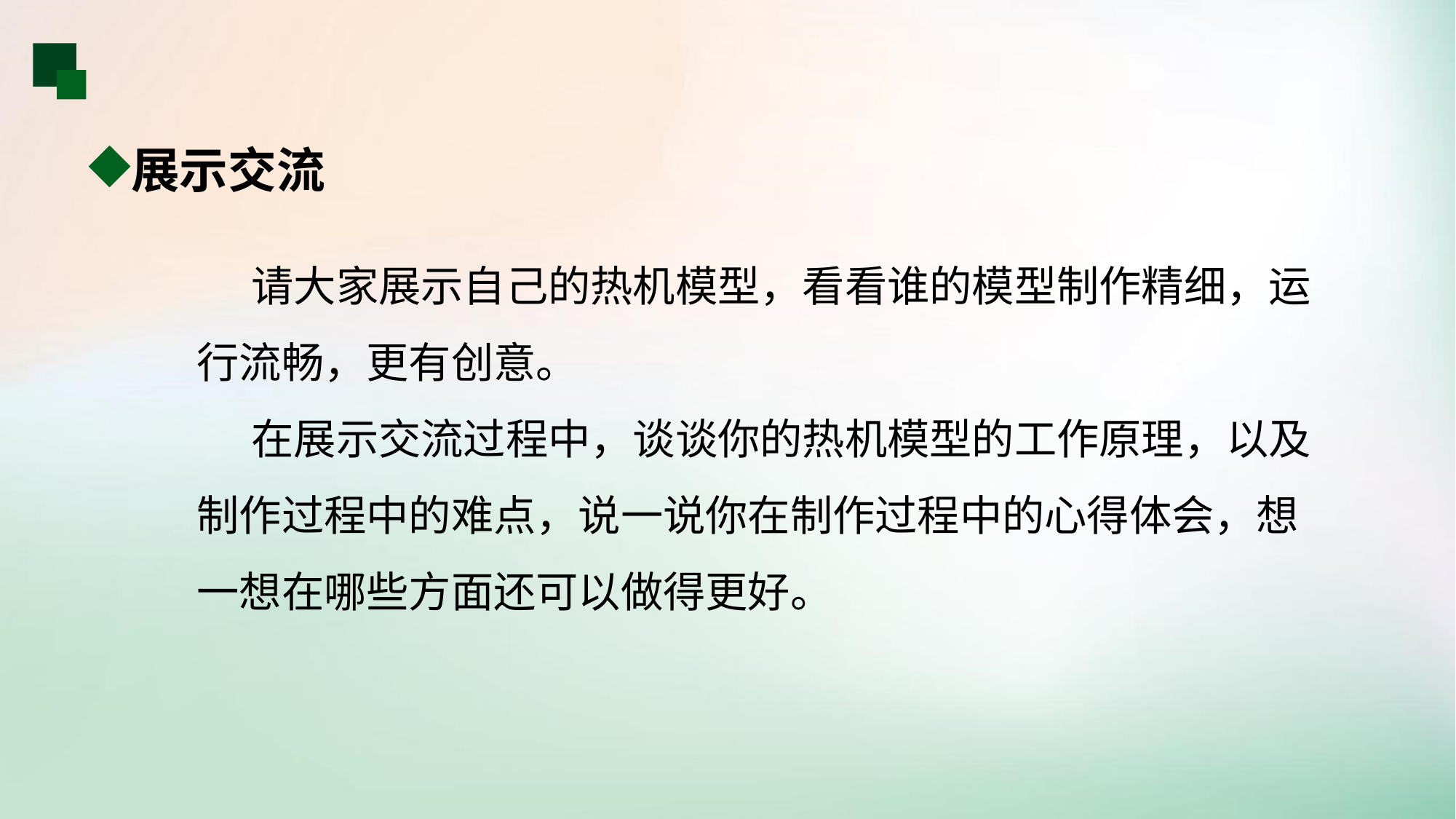

展示交流

请大家展示自己的热机模型，看看谁的模型制作精细，运行流畅，更有创意。
在展示交流过程中，谈谈你的热机模型的工作原理，以及制作过程中的难点，说一说你在制作过程中的心得体会，想一想在哪些方面还可以做得更好。